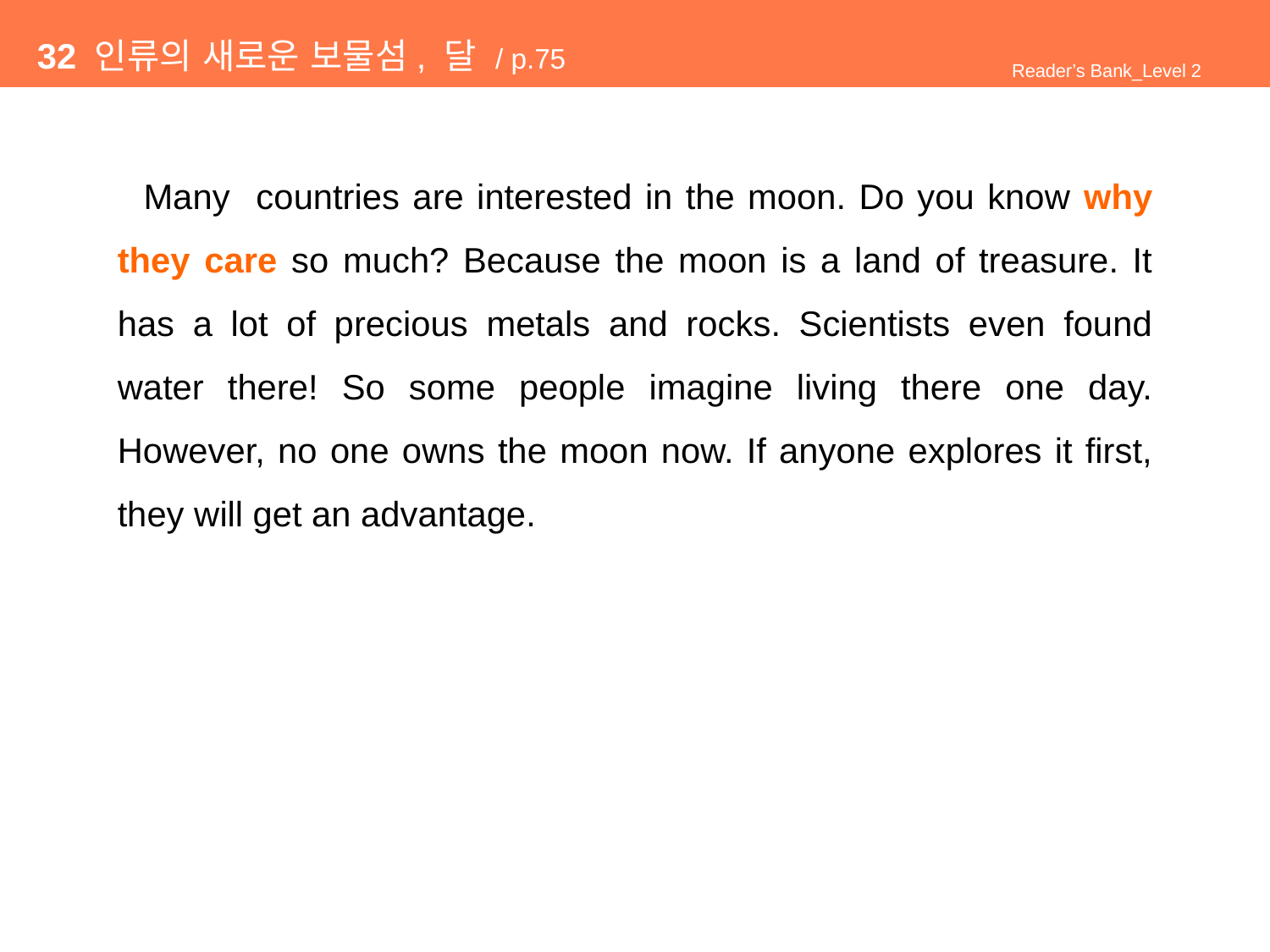

# 32 인류의 새로운 보물섬, 달 / p.75
Reader’s Bank_Level 2
  Many  countries are interested in the moon. Do you know why they care so much? Because the moon is a land of treasure. It has a lot of precious metals and rocks. Scientists even found water there! So some people imagine living there one day. However, no one owns the moon now. If anyone explores it first, they will get an advantage.